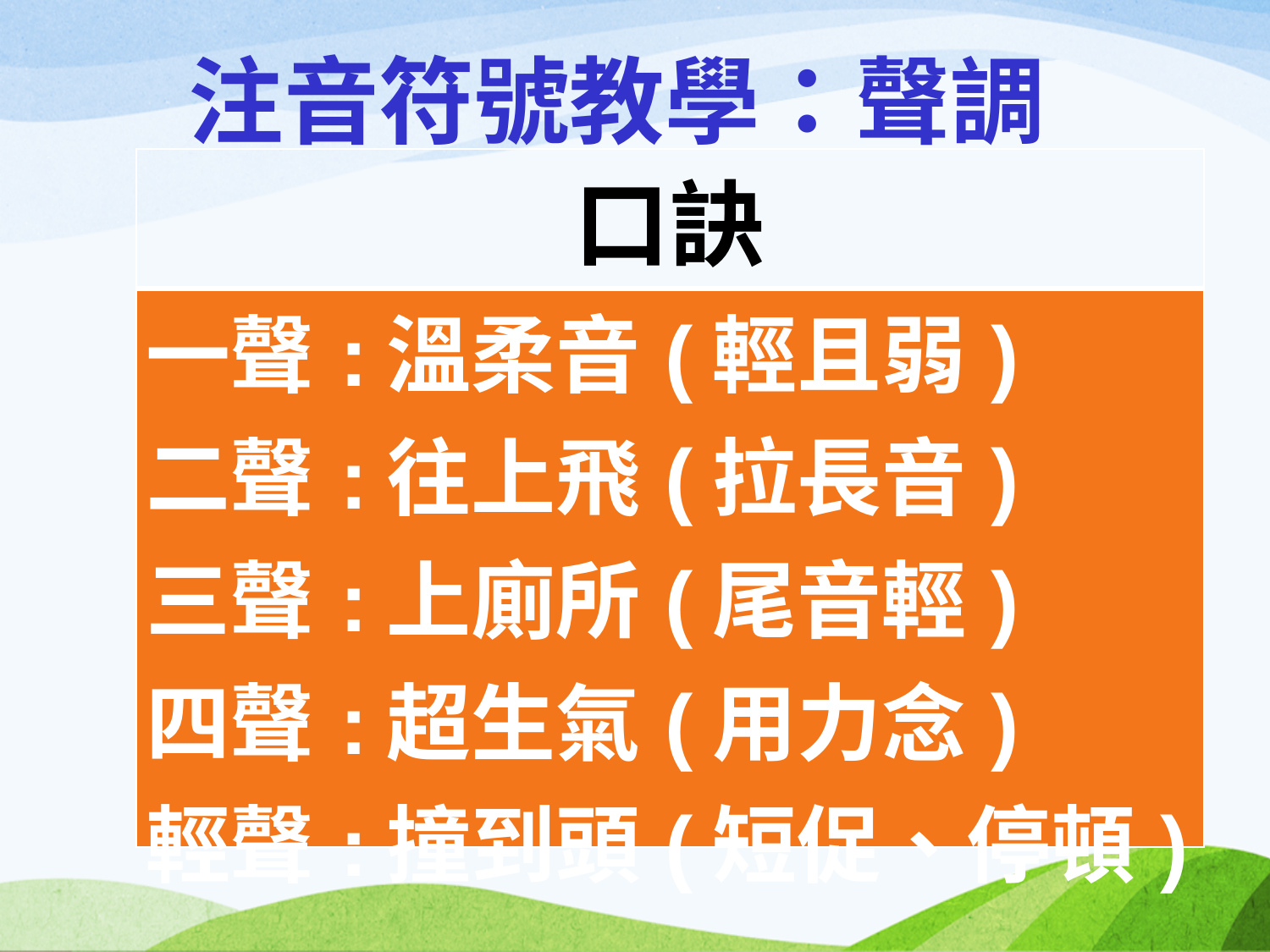

注音符號教學：聲調
| 口訣 |
| --- |
| 一聲:溫柔音(輕且弱) 二聲:往上飛(拉長音) 三聲:上廁所(尾音輕) 四聲:超生氣(用力念) 輕聲:撞到頭(短促、停頓) |